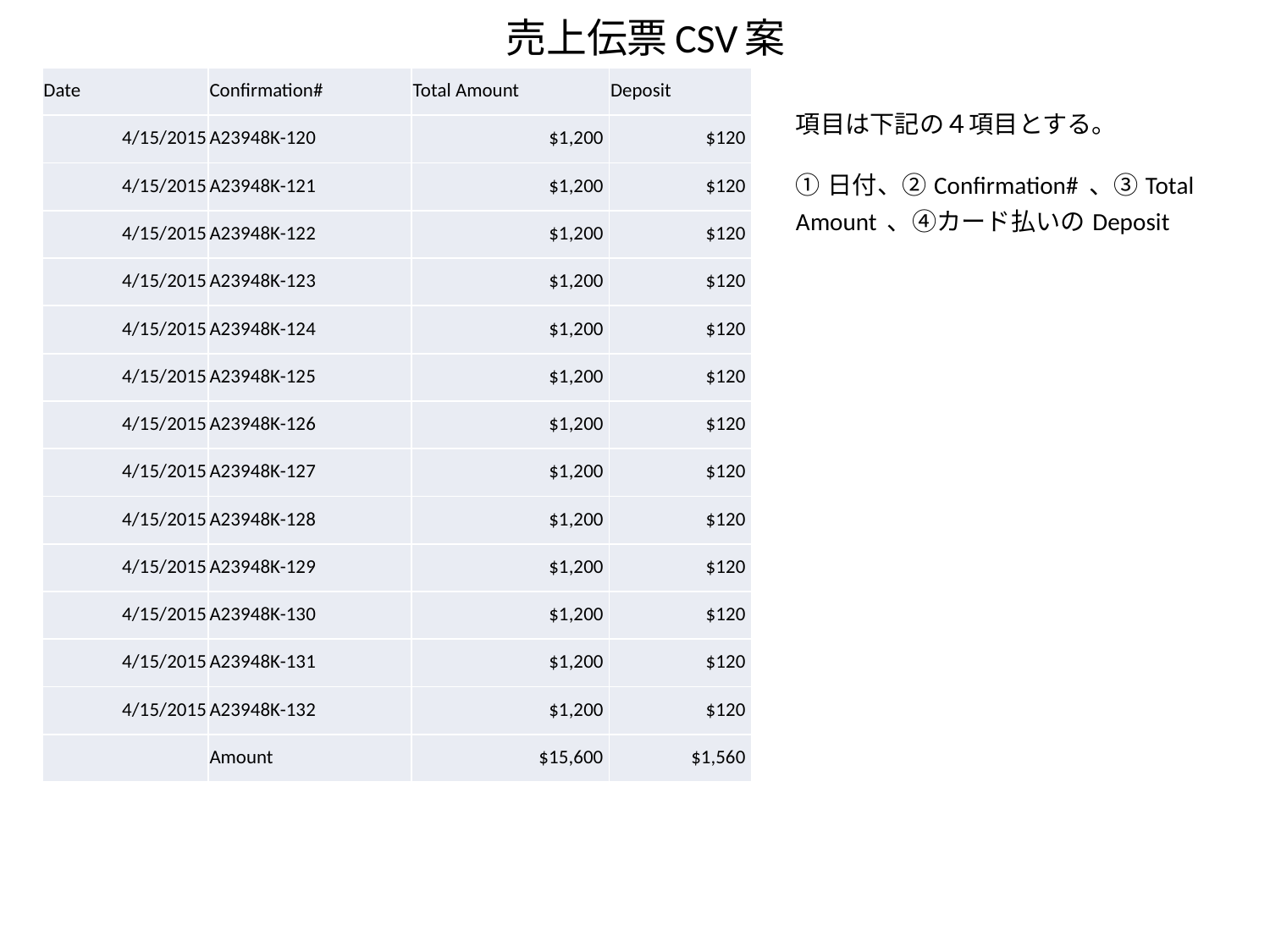

売上伝票CSV案
項目は下記の４項目とする。

①日付、②Confirmation# 、③Total Amount 、④カード払いのDeposit

| Date | Confirmation# | Total Amount | Deposit |
| --- | --- | --- | --- |
| 4/15/2015 | A23948K-120 | $1,200 | $120 |
| 4/15/2015 | A23948K-121 | $1,200 | $120 |
| 4/15/2015 | A23948K-122 | $1,200 | $120 |
| 4/15/2015 | A23948K-123 | $1,200 | $120 |
| 4/15/2015 | A23948K-124 | $1,200 | $120 |
| 4/15/2015 | A23948K-125 | $1,200 | $120 |
| 4/15/2015 | A23948K-126 | $1,200 | $120 |
| 4/15/2015 | A23948K-127 | $1,200 | $120 |
| 4/15/2015 | A23948K-128 | $1,200 | $120 |
| 4/15/2015 | A23948K-129 | $1,200 | $120 |
| 4/15/2015 | A23948K-130 | $1,200 | $120 |
| 4/15/2015 | A23948K-131 | $1,200 | $120 |
| 4/15/2015 | A23948K-132 | $1,200 | $120 |
|  | Amount | $15,600 | $1,560 |